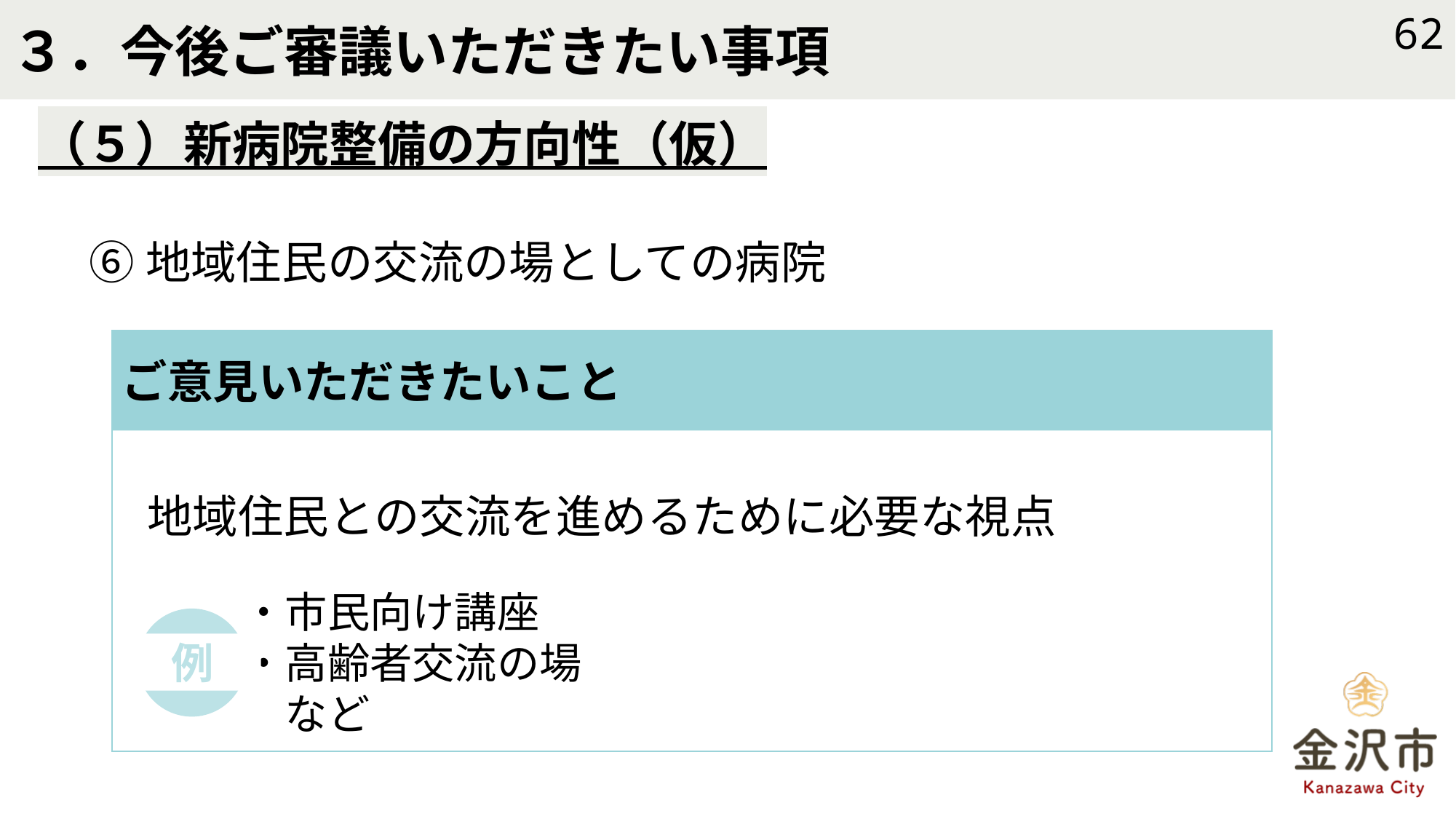

# ３．今後ご審議いただきたい事項
62
（５）新病院整備の方向性（仮）
⑥地域住民の交流の場としての病院
ご意見いただきたいこと

地域住民との交流を進めるために必要な視点
・市民向け講座
・高齢者交流の場
　など

例